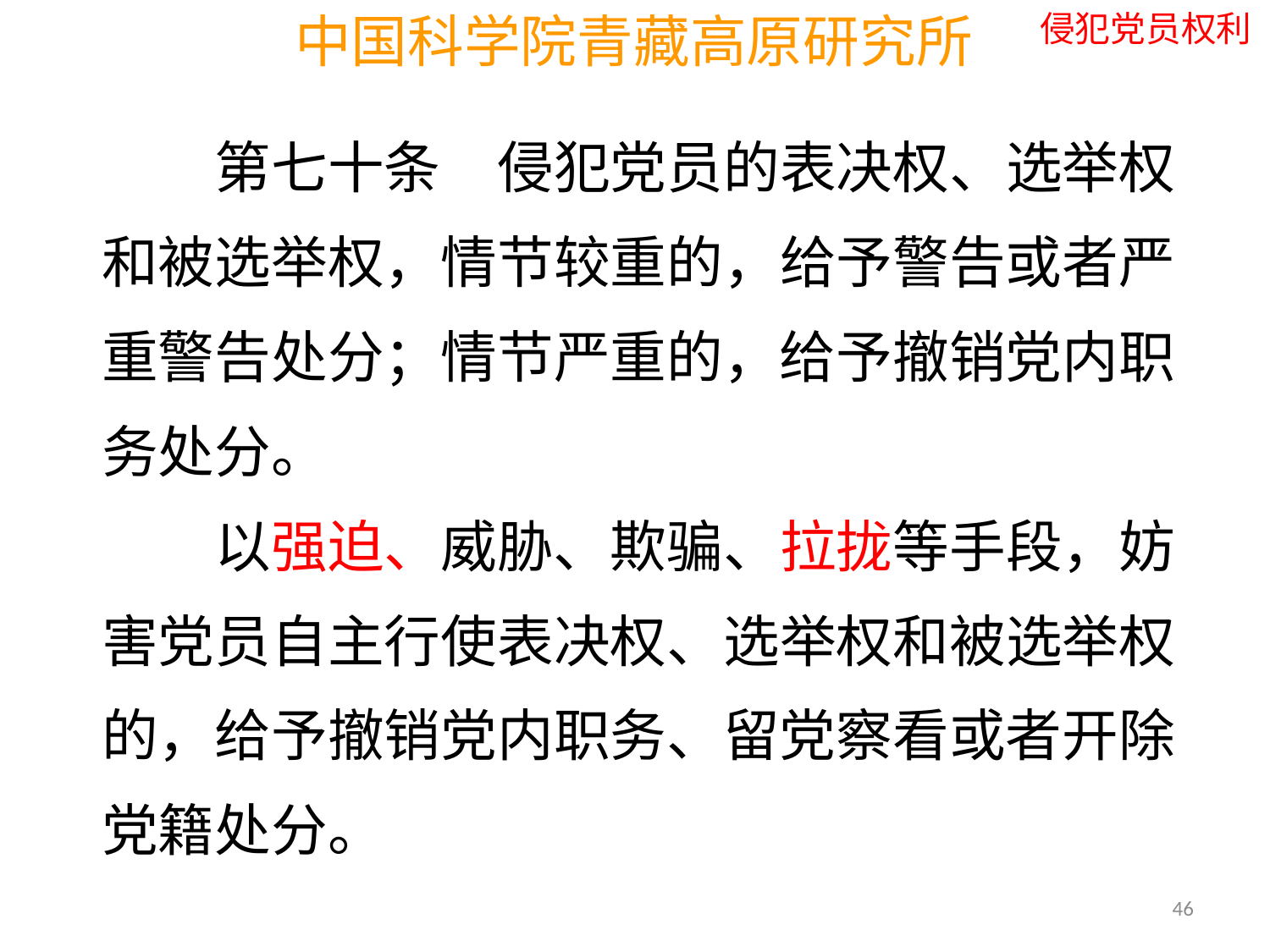

侵犯党员权利
　　第七十条　侵犯党员的表决权、选举权和被选举权，情节较重的，给予警告或者严重警告处分；情节严重的，给予撤销党内职务处分。
　　以强迫、威胁、欺骗、拉拢等手段，妨害党员自主行使表决权、选举权和被选举权的，给予撤销党内职务、留党察看或者开除党籍处分。
46